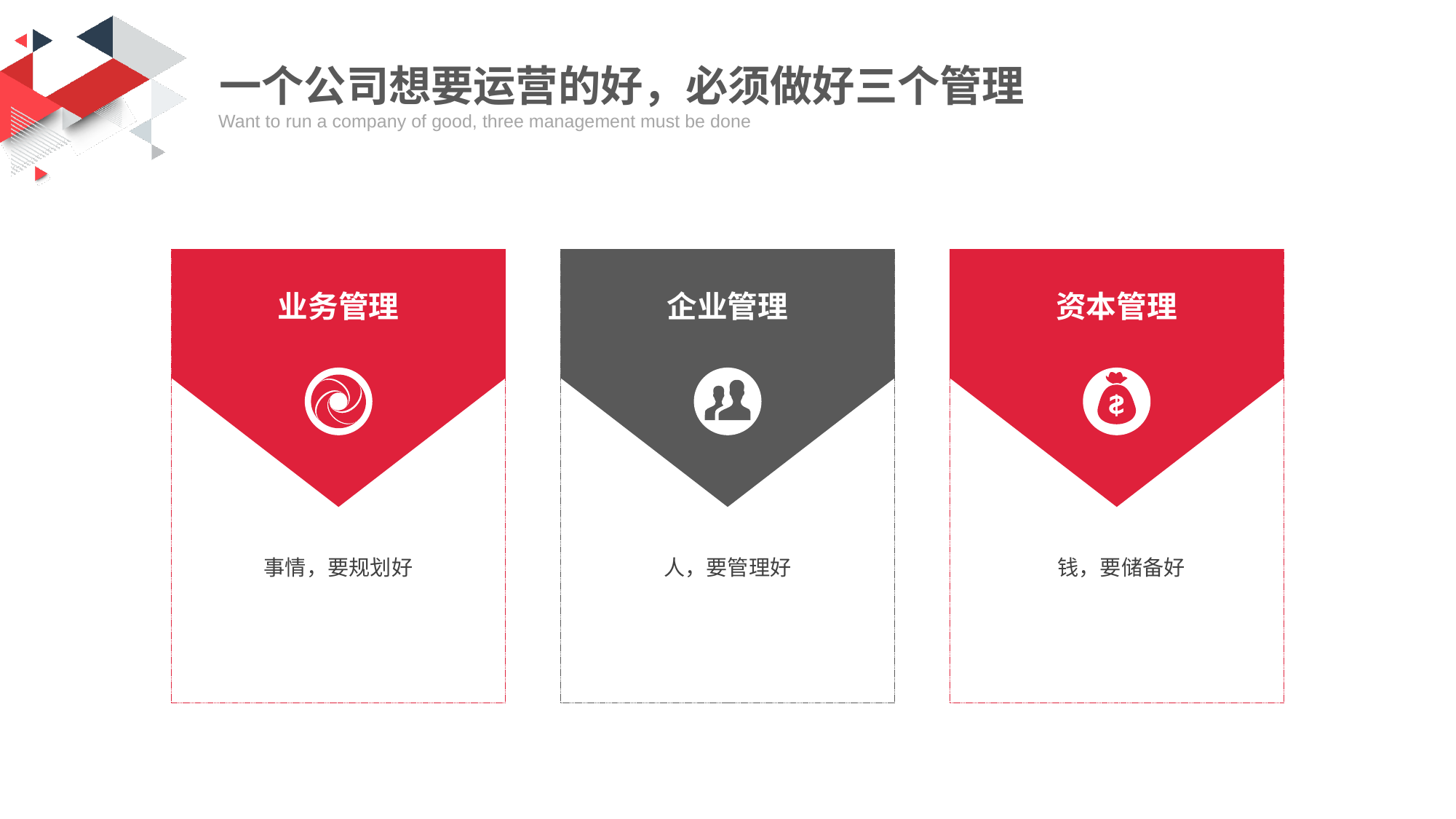

一个公司想要运营的好，必须做好三个管理
Want to run a company of good, three management must be done

业务管理
事情，要规划好

企业管理
人，要管理好

资本管理
钱，要储备好